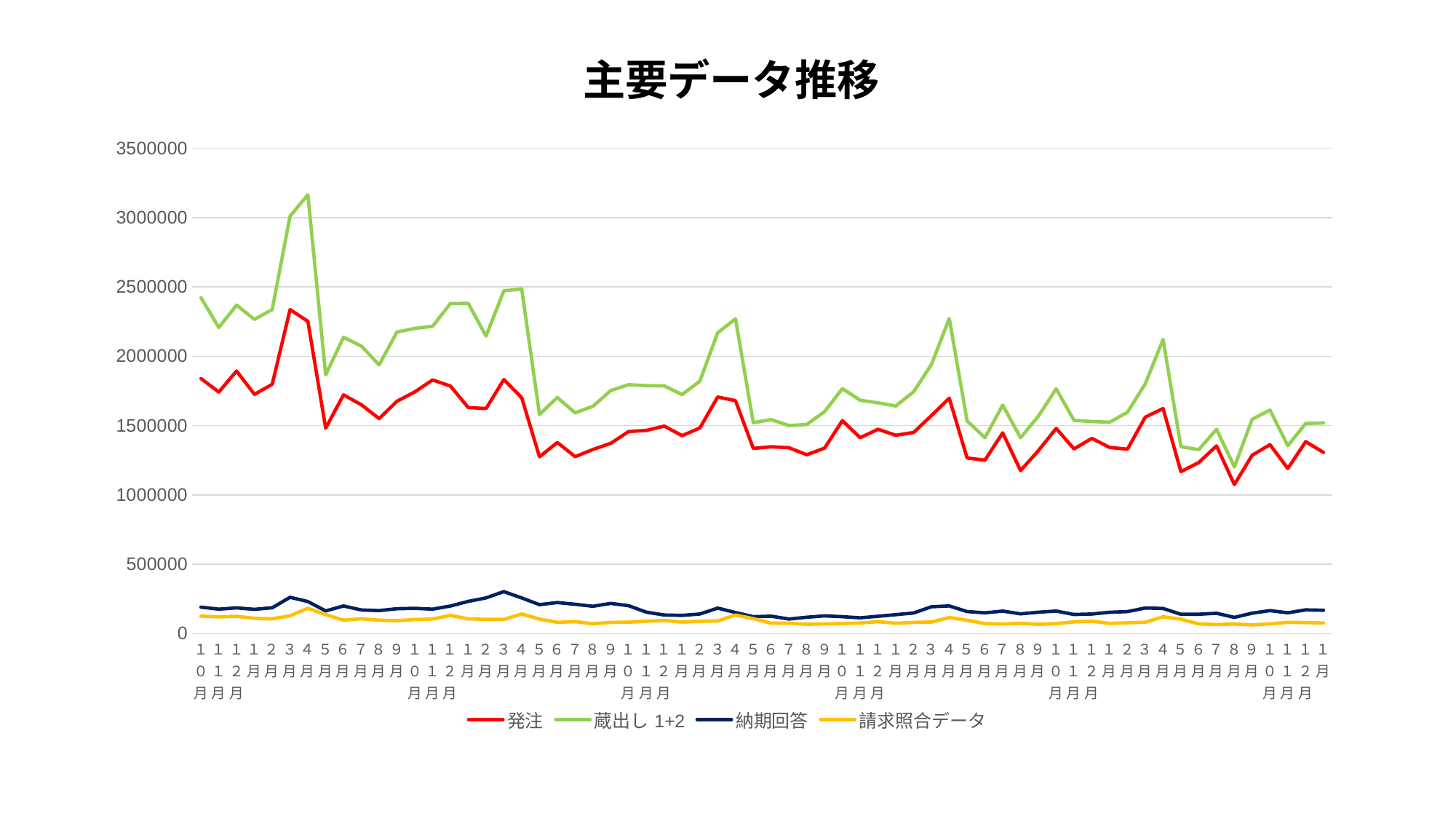

# 主要データ推移

### Chart

| Category | 発注 | 蔵出し1+2 | 納期回答 | 請求照合データ |
|---|---|---|---|---|
| １０月 | 1839647.0 | 2422867.0 | 191168.0 | 125901.0 |
| １１月 | 1742130.0 | 2207445.0 | 176493.0 | 121173.0 |
| １２月 | 1894058.0 | 2369109.0 | 185722.0 | 125189.0 |
| １月 | 1725549.0 | 2266448.0 | 175227.0 | 110475.0 |
| ２月 | 1798167.0 | 2337251.0 | 186347.0 | 106804.0 |
| ３月 | 2336684.0 | 3009923.0 | 262211.0 | 128949.0 |
| ４月 | 2251815.0 | 3164845.0 | 231500.0 | 183111.0 |
| ５月 | 1481559.0 | 1865713.0 | 163943.0 | 137292.0 |
| ６月 | 1721645.0 | 2137048.0 | 199594.0 | 97291.0 |
| ７月 | 1650746.0 | 2073870.0 | 170776.0 | 107833.0 |
| ８月 | 1550802.0 | 1937863.0 | 166429.0 | 97151.0 |
| ９月 | 1676067.0 | 2174614.0 | 179616.0 | 93302.0 |
| １０月 | 1743087.0 | 2200920.0 | 182313.0 | 101492.0 |
| １１月 | 1829612.0 | 2216257.0 | 176638.0 | 105469.0 |
| １２月 | 1785560.0 | 2380380.0 | 199087.0 | 130880.0 |
| １月 | 1630809.0 | 2381513.0 | 232687.0 | 106859.0 |
| ２月 | 1623219.0 | 2146032.0 | 257687.0 | 102659.0 |
| ３月 | 1832509.0 | 2472254.0 | 302896.0 | 102751.0 |
| ４月 | 1701510.0 | 2485109.0 | 257437.0 | 141878.0 |
| ５月 | 1274769.0 | 1580333.0 | 209050.0 | 104846.0 |
| ６月 | 1378456.0 | 1703026.0 | 224118.0 | 81327.0 |
| ７月 | 1275970.0 | 1592357.0 | 211454.0 | 86535.0 |
| ８月 | 1327667.0 | 1639772.0 | 197257.0 | 71229.0 |
| ９月 | 1372412.0 | 1753194.0 | 218203.0 | 81027.0 |
| １０月 | 1457371.0 | 1795298.0 | 201443.0 | 82723.0 |
| １１月 | 1465707.0 | 1788420.0 | 154804.0 | 89821.0 |
| １２月 | 1496897.0 | 1786521.0 | 134253.0 | 95180.0 |
| １月 | 1427477.0 | 1723681.0 | 131576.0 | 83516.0 |
| ２月 | 1483211.0 | 1821017.0 | 141581.0 | 88774.0 |
| ３月 | 1706650.0 | 2169910.0 | 184164.0 | 91504.0 |
| ４月 | 1680408.0 | 2269719.0 | 151976.0 | 134433.0 |
| ５月 | 1335480.0 | 1521283.0 | 122032.0 | 108275.0 |
| ６月 | 1347341.0 | 1543869.0 | 126009.0 | 75551.0 |
| ７月 | 1340474.0 | 1500774.0 | 105250.0 | 75725.0 |
| ８月 | 1289858.0 | 1508620.0 | 118369.0 | 67333.0 |
| ９月 | 1337557.0 | 1600469.0 | 128239.0 | 70251.0 |
| １０月 | 1535821.0 | 1767000.0 | 122266.0 | 72016.0 |
| １１月 | 1412605.0 | 1683148.0 | 113874.0 | 76801.0 |
| １２月 | 1473843.0 | 1664902.0 | 125536.0 | 86246.0 |
| １月 | 1430323.0 | 1641927.0 | 136859.0 | 74784.0 |
| ２月 | 1451001.0 | 1744277.0 | 148978.0 | 81146.0 |
| ３月 | 1572797.0 | 1942027.0 | 194015.0 | 83733.0 |
| ４月 | 1697781.0 | 2271965.0 | 199696.0 | 116005.0 |
| ５月 | 1266867.0 | 1534526.0 | 159219.0 | 96784.0 |
| ６月 | 1250906.0 | 1412675.0 | 150119.0 | 72232.0 |
| ７月 | 1447991.0 | 1647958.0 | 162433.0 | 69443.0 |
| ８月 | 1175607.0 | 1412580.0 | 142769.0 | 73887.0 |
| ９月 | 1319335.0 | 1568311.0 | 154569.0 | 67399.0 |
| １０月 | 1480059.0 | 1765886.0 | 162851.0 | 72475.0 |
| １１月 | 1331877.0 | 1538428.0 | 138122.0 | 84815.0 |
| １２月 | 1407998.0 | 1529803.0 | 141368.0 | 89530.0 |
| １月 | 1342345.0 | 1524686.0 | 154124.0 | 73570.0 |
| ２月 | 1330254.0 | 1596583.0 | 158866.0 | 78465.0 |
| ３月 | 1561528.0 | 1801616.0 | 184884.0 | 82220.0 |
| ４月 | 1623388.0 | 2122229.0 | 181578.0 | 121447.0 |
| ５月 | 1168304.0 | 1347852.0 | 139523.0 | 104432.0 |
| ６月 | 1233600.0 | 1326995.0 | 139925.0 | 69804.0 |
| ７月 | 1353556.0 | 1473720.0 | 146763.0 | 65600.0 |
| ８月 | 1074980.0 | 1202280.0 | 117423.0 | 69407.0 |
| ９月 | 1286847.0 | 1546600.0 | 147676.0 | 62869.0 |
| １０月 | 1362530.0 | 1612420.0 | 165984.0 | 70659.0 |
| １１月 | 1190490.0 | 1355074.0 | 150329.0 | 81610.0 |
| １２月 | 1384146.0 | 1515549.0 | 171193.0 | 79742.0 |
| １月 | 1306903.0 | 1519742.0 | 168794.0 | 76829.0 |